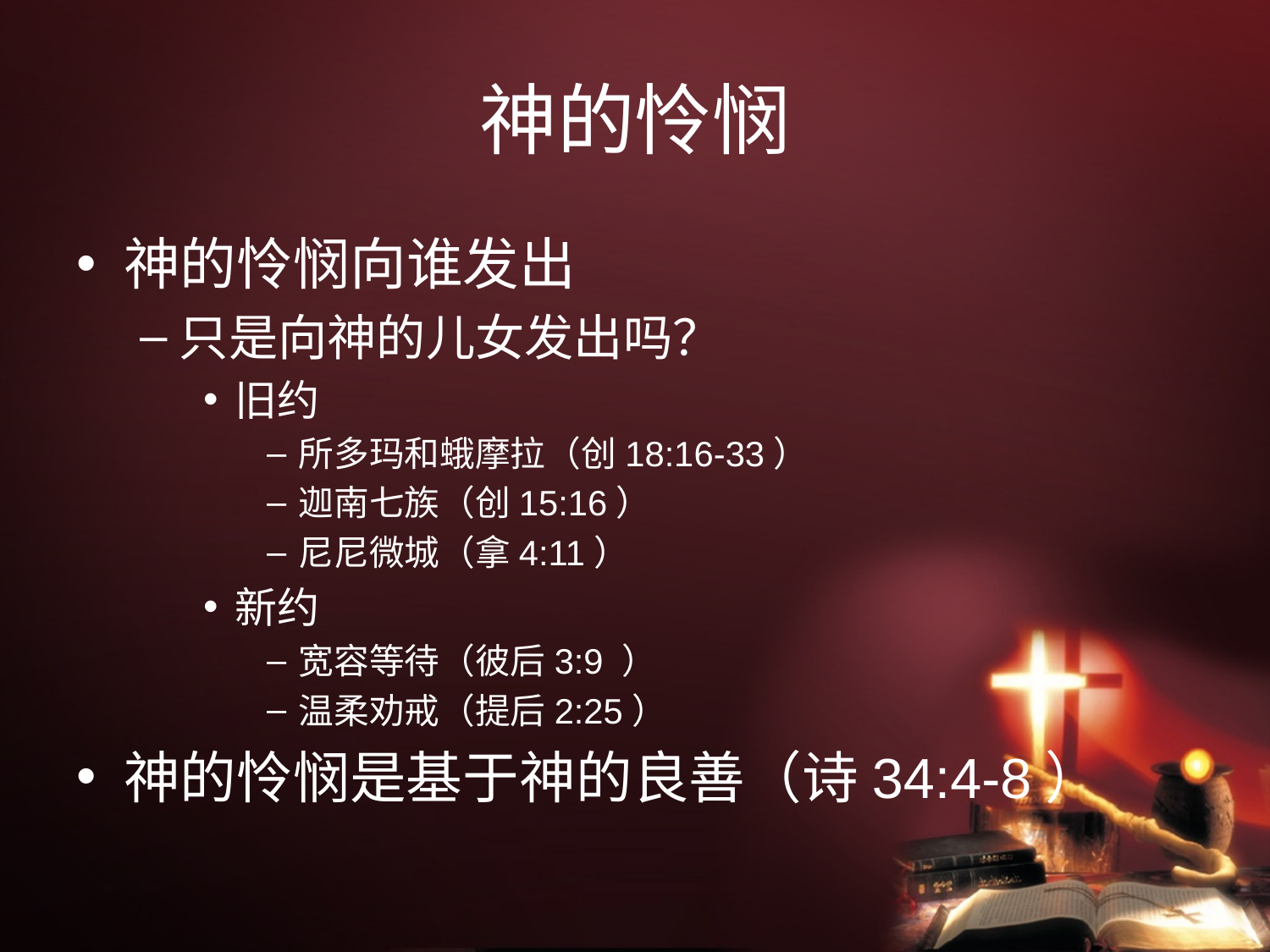

# 神的怜悯
神的怜悯向谁发出
只是向神的儿女发出吗？
旧约
所多玛和蛾摩拉（创18:16-33）
迦南七族（创15:16）
尼尼微城（拿4:11）
新约
宽容等待（彼后3:9 ）
温柔劝戒（提后2:25）
神的怜悯是基于神的良善（诗34:4-8）